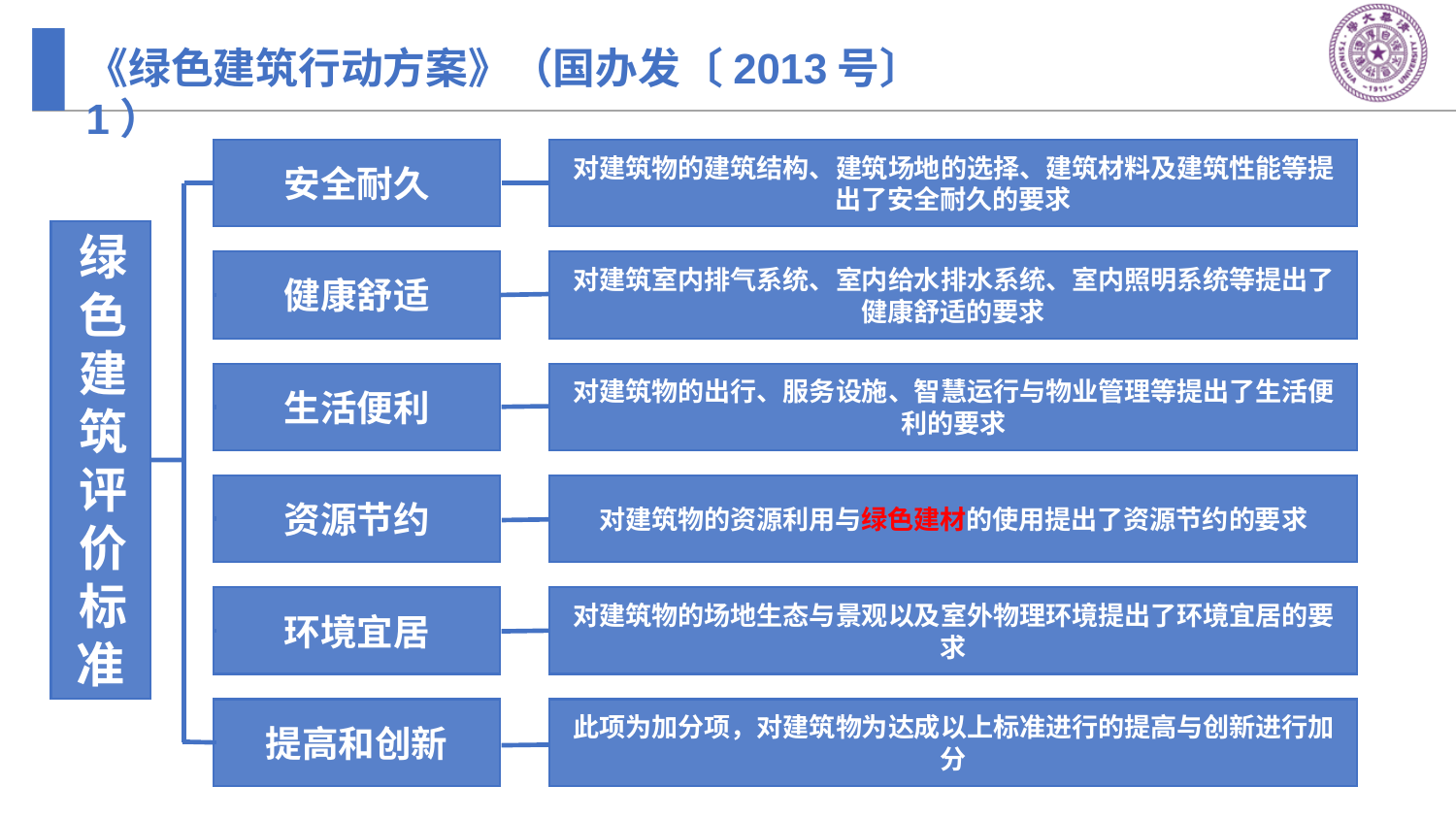

《绿色建筑行动方案》（国办发〔2013号〕1）
安全耐久
对建筑物的建筑结构、建筑场地的选择、建筑材料及建筑性能等提出了安全耐久的要求
绿色建筑评价标准
健康舒适
对建筑室内排气系统、室内给水排水系统、室内照明系统等提出了健康舒适的要求
生活便利
对建筑物的出行、服务设施、智慧运行与物业管理等提出了生活便利的要求
资源节约
对建筑物的资源利用与绿色建材的使用提出了资源节约的要求
环境宜居
对建筑物的场地生态与景观以及室外物理环境提出了环境宜居的要求
提高和创新
此项为加分项，对建筑物为达成以上标准进行的提高与创新进行加分